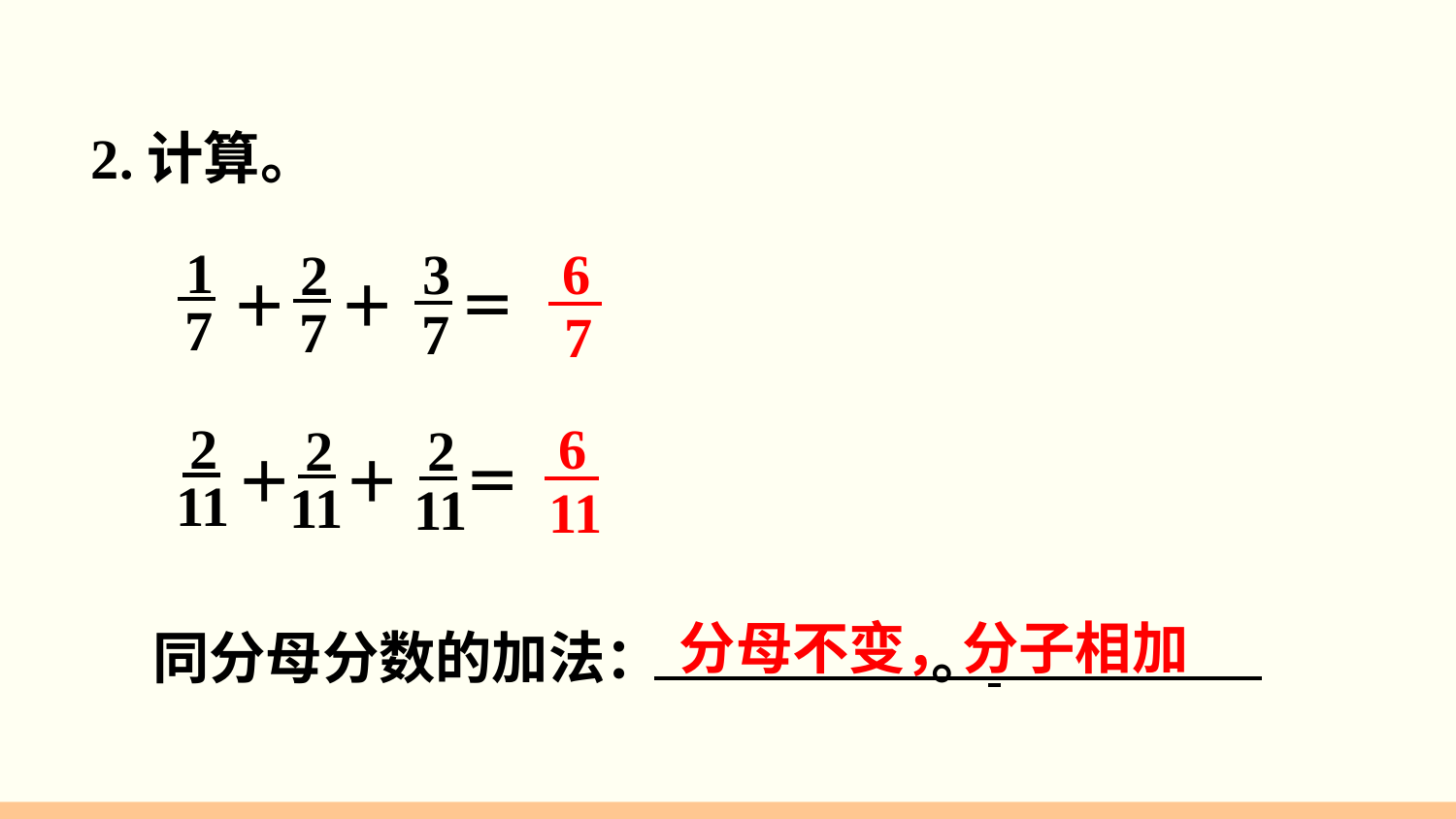

2.计算。
1
7
3
7
2
7
      ＋    ＋     ＝
6
7
2
11
2
11
2
11
      ＋    ＋     ＝
6
11
同分母分数的加法：                     。
分母不变，分子相加